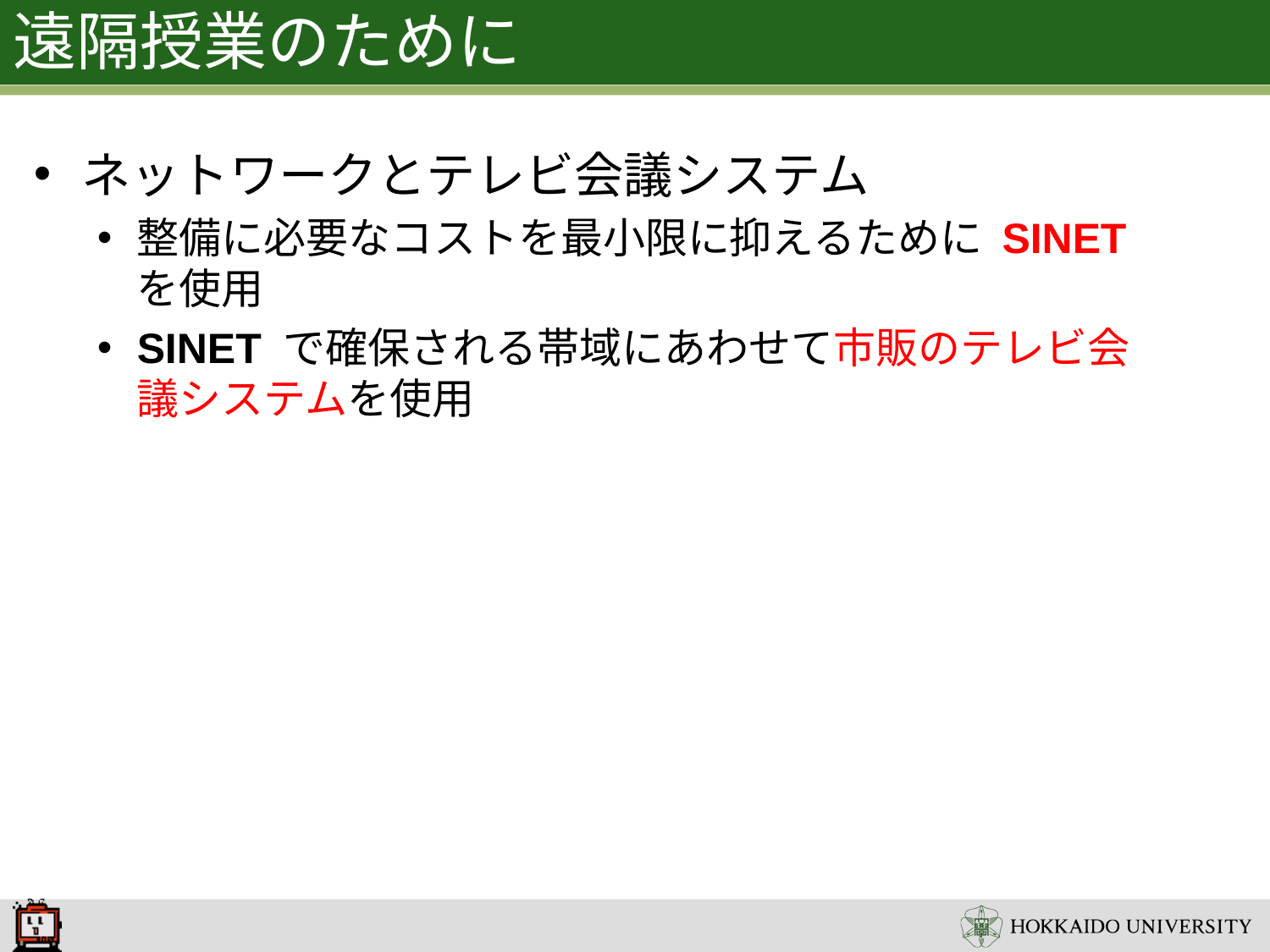

# 遠隔授業のために
ネットワークとテレビ会議システム
整備に必要なコストを最小限に抑えるために SINET を使用
SINET で確保される帯域にあわせて市販のテレビ会議システムを使用